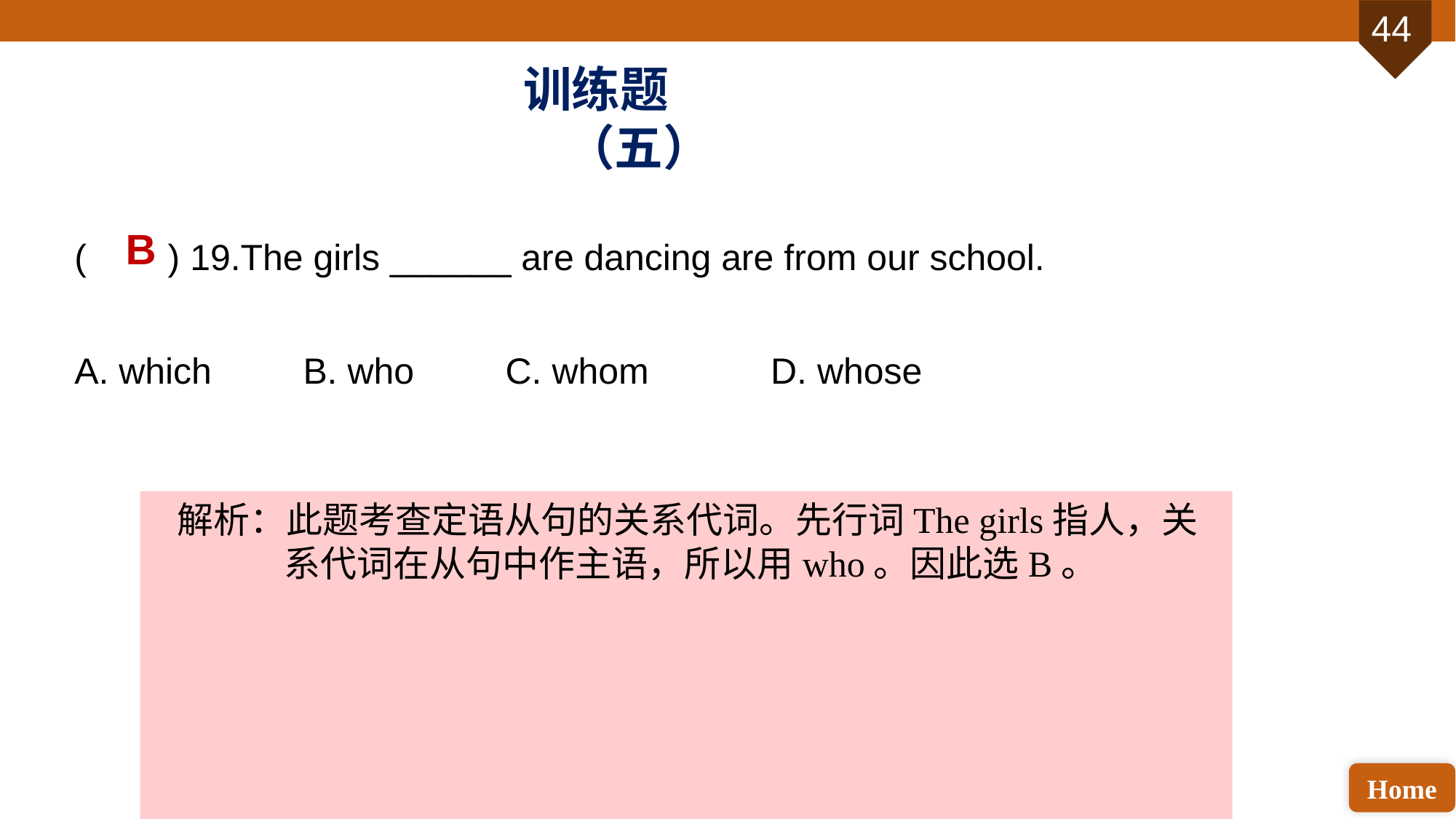

训练题（五）
(        ) 19.The girls ______ are dancing are from our school.

A. which         B. who         C. whom            D. whose
B

解析：此题考查定语从句的关系代词。先行词The girls指人，关系代词在从句中作主语，所以用who。因此选B。